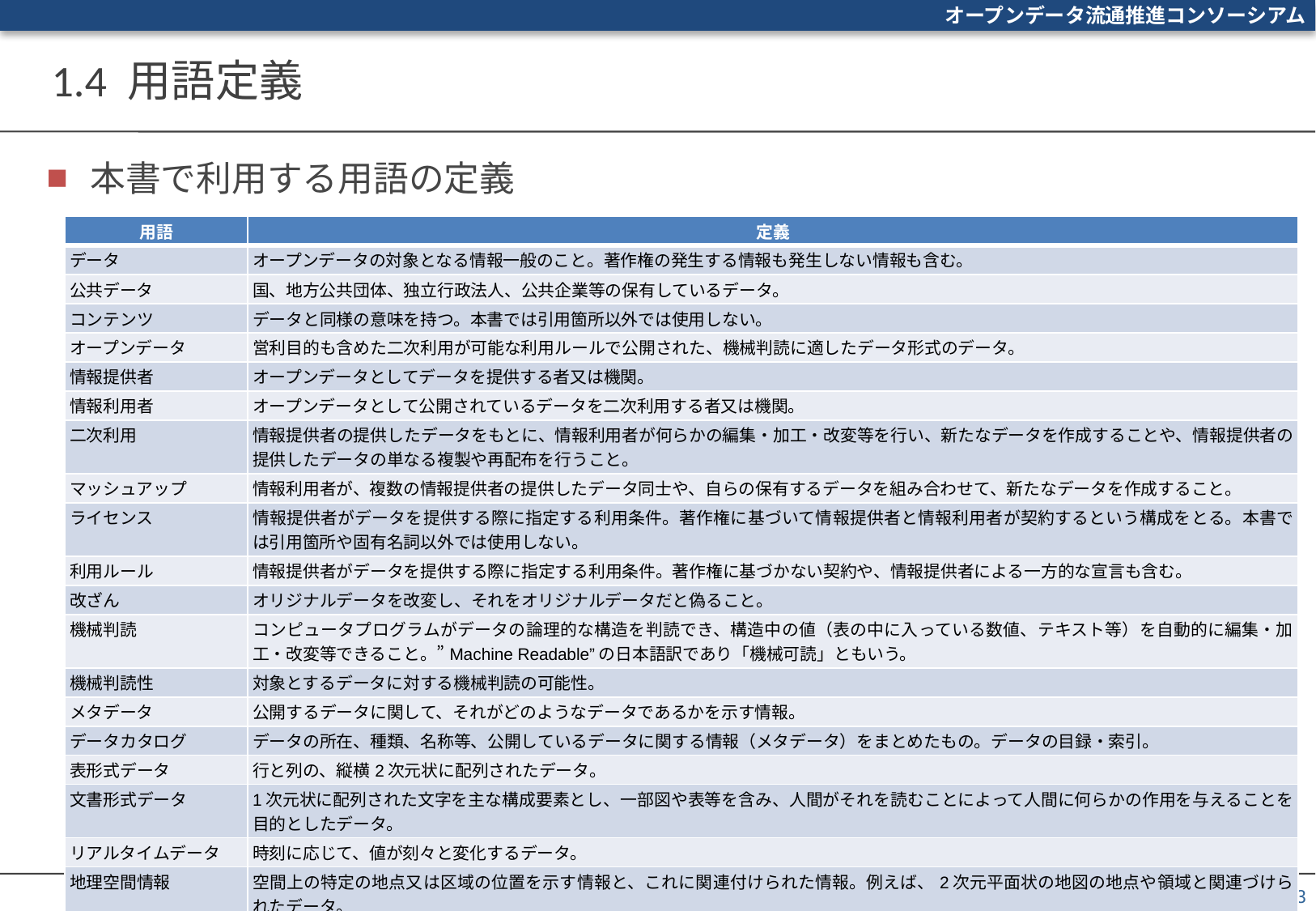

# 1.4 用語定義
本書で利用する用語の定義
| 用語 | 定義 |
| --- | --- |
| データ | オープンデータの対象となる情報一般のこと。著作権の発生する情報も発生しない情報も含む。 |
| 公共データ | 国、地方公共団体、独立行政法人、公共企業等の保有しているデータ。 |
| コンテンツ | データと同様の意味を持つ。本書では引用箇所以外では使用しない。 |
| オープンデータ | 営利目的も含めた二次利用が可能な利用ルールで公開された、機械判読に適したデータ形式のデータ。 |
| 情報提供者 | オープンデータとしてデータを提供する者又は機関。 |
| 情報利用者 | オープンデータとして公開されているデータを二次利用する者又は機関。 |
| 二次利用 | 情報提供者の提供したデータをもとに、情報利用者が何らかの編集・加工・改変等を行い、新たなデータを作成することや、情報提供者の提供したデータの単なる複製や再配布を行うこと。 |
| マッシュアップ | 情報利用者が、複数の情報提供者の提供したデータ同士や、自らの保有するデータを組み合わせて、新たなデータを作成すること。 |
| ライセンス | 情報提供者がデータを提供する際に指定する利用条件。著作権に基づいて情報提供者と情報利用者が契約するという構成をとる。本書では引用箇所や固有名詞以外では使用しない。 |
| 利用ルール | 情報提供者がデータを提供する際に指定する利用条件。著作権に基づかない契約や、情報提供者による一方的な宣言も含む。 |
| 改ざん | オリジナルデータを改変し、それをオリジナルデータだと偽ること。 |
| 機械判読 | コンピュータプログラムがデータの論理的な構造を判読でき、構造中の値（表の中に入っている数値、テキスト等）を自動的に編集・加工・改変等できること。”Machine Readable”の日本語訳であり「機械可読」ともいう。 |
| 機械判読性 | 対象とするデータに対する機械判読の可能性。 |
| メタデータ | 公開するデータに関して、それがどのようなデータであるかを示す情報。 |
| データカタログ | データの所在、種類、名称等、公開しているデータに関する情報（メタデータ）をまとめたもの。データの目録・索引。 |
| 表形式データ | 行と列の、縦横2次元状に配列されたデータ。 |
| 文書形式データ | 1次元状に配列された文字を主な構成要素とし、一部図や表等を含み、人間がそれを読むことによって人間に何らかの作用を与えることを目的としたデータ。 |
| リアルタイムデータ | 時刻に応じて、値が刻々と変化するデータ。 |
| 地理空間情報 | 空間上の特定の地点又は区域の位置を示す情報と、これに関連付けられた情報。例えば、2次元平面状の地図の地点や領域と関連づけられたデータ。 |
| 語彙(ボキャブラリ) | ある分野に属する物事やデータを記述するために、その分野で共通に理解されるべき属性や種別に関する意味定義の集合。 |
13